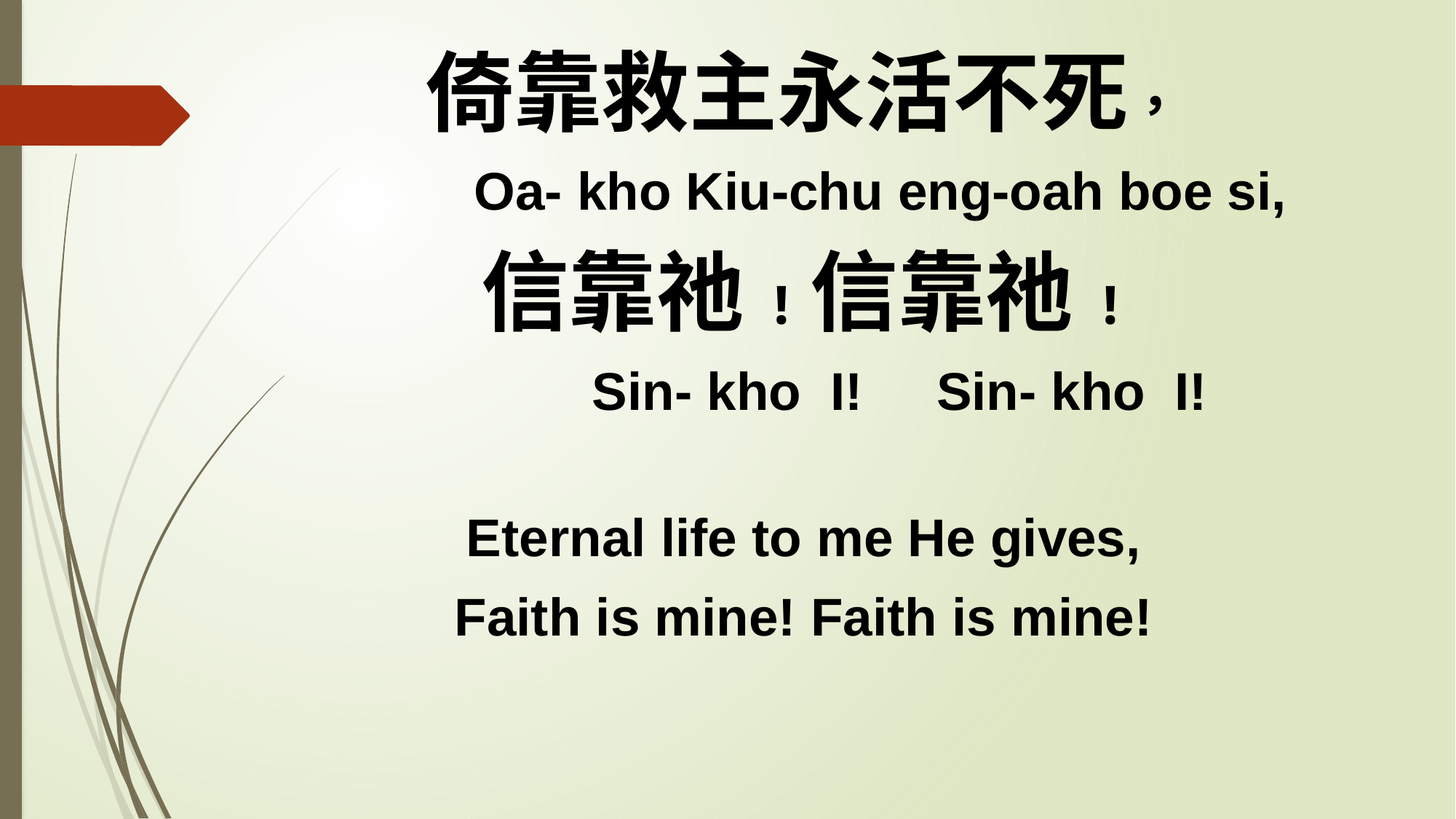

倚靠救主永活不死，
             Oa- kho Kiu-chu eng-oah boe si,
信靠祂!信靠祂!
                     Sin- kho  I!     Sin- kho  I!

Eternal life to me He gives,
Faith is mine! Faith is mine!